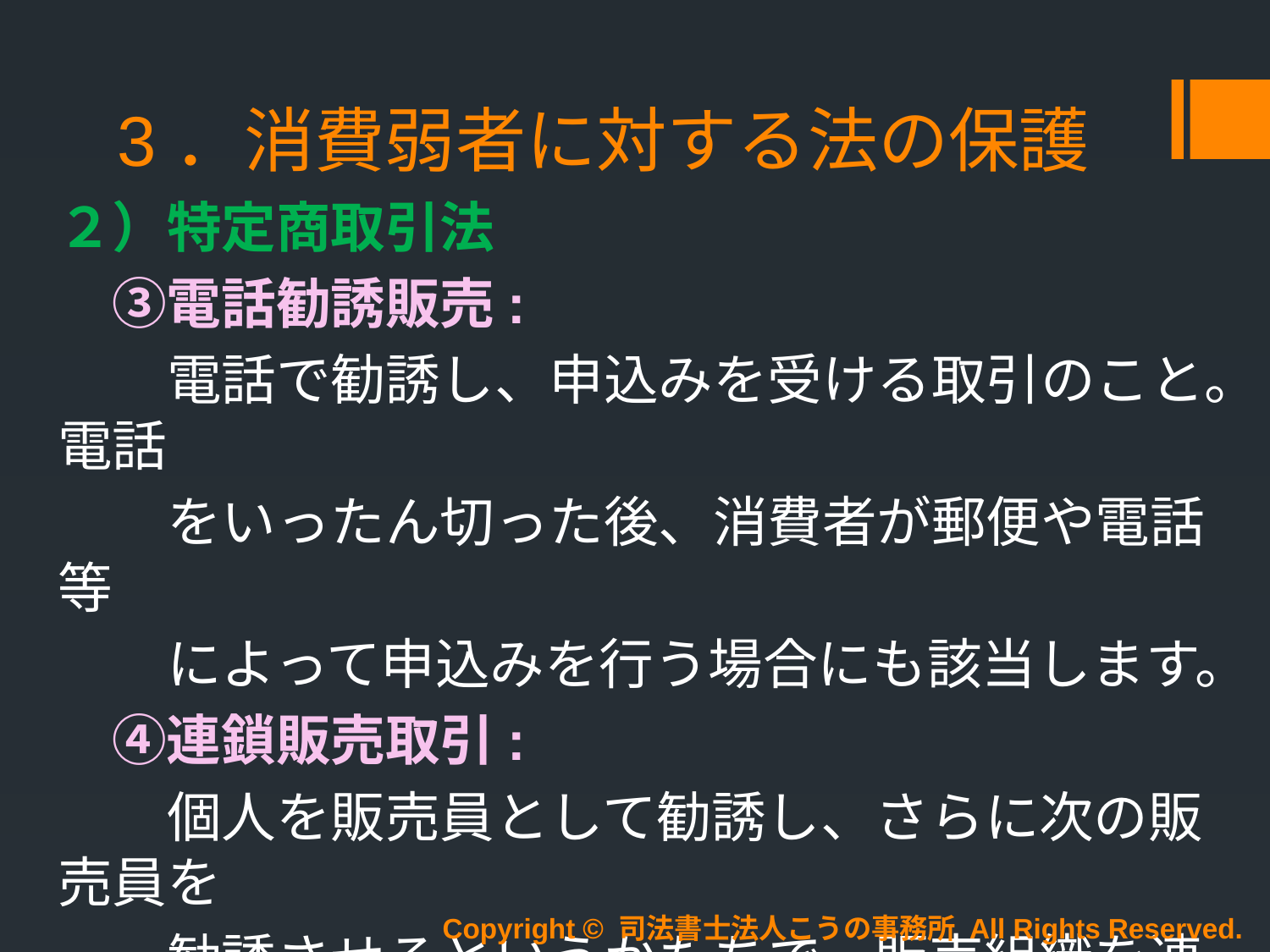

# 3．消費弱者に対する法の保護
２）特定商取引法
　③電話勧誘販売:
　　電話で勧誘し、申込みを受ける取引のこと。電話
　　をいったん切った後、消費者が郵便や電話等
　　によって申込みを行う場合にも該当します。
　④連鎖販売取引:
　　個人を販売員として勧誘し、さらに次の販売員を
　　勧誘させるというかたちで、販売組織を連鎖的に
　　拡大して行う商品・役務(サービス)の取引のこと。
Copyright © 司法書士法人こうの事務所 All Rights Reserved.